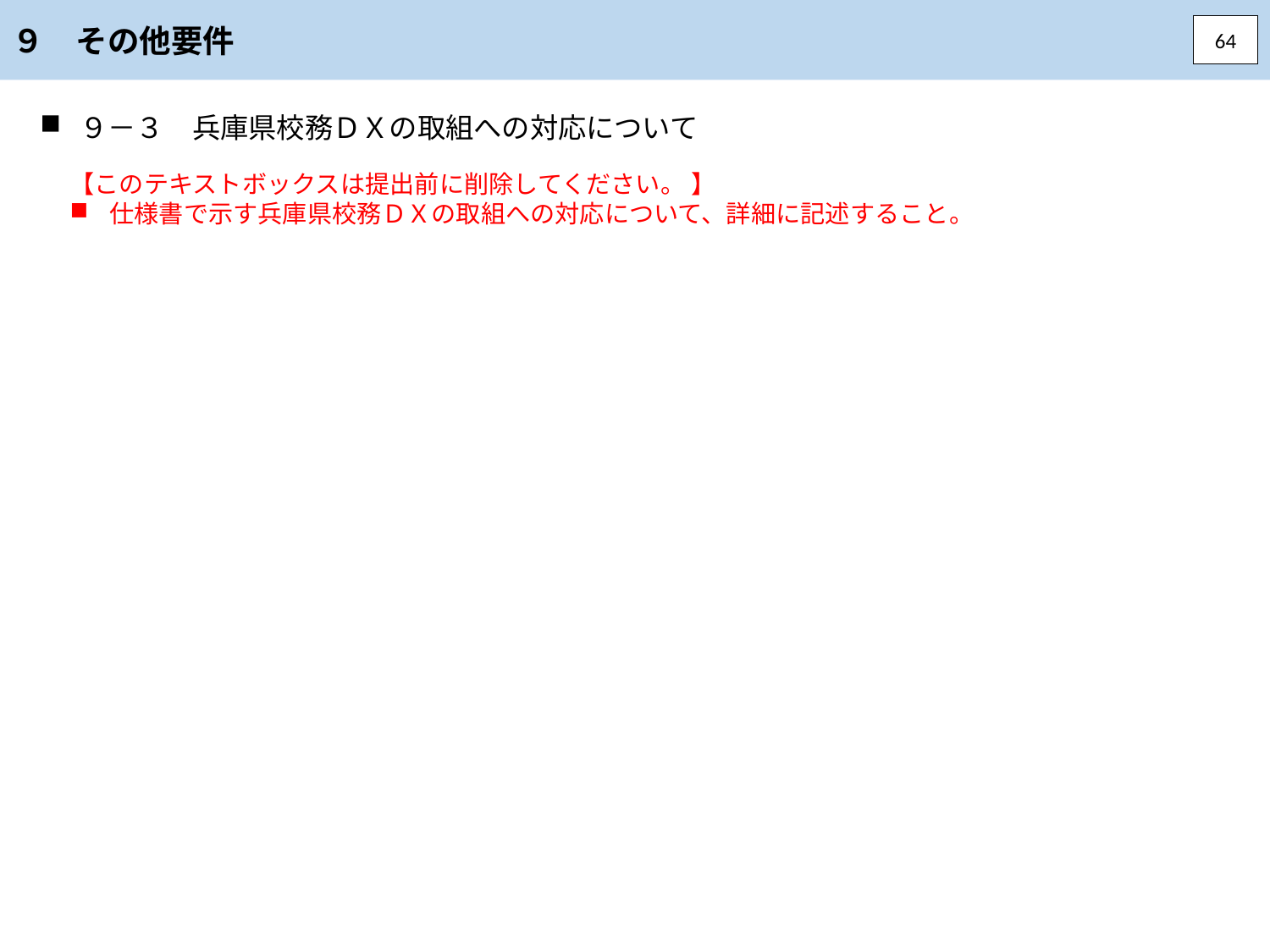

９　その他要件
64
９－３　兵庫県校務ＤＸの取組への対応について
【このテキストボックスは提出前に削除してください。 】
仕様書で示す兵庫県校務ＤＸの取組への対応について、詳細に記述すること。